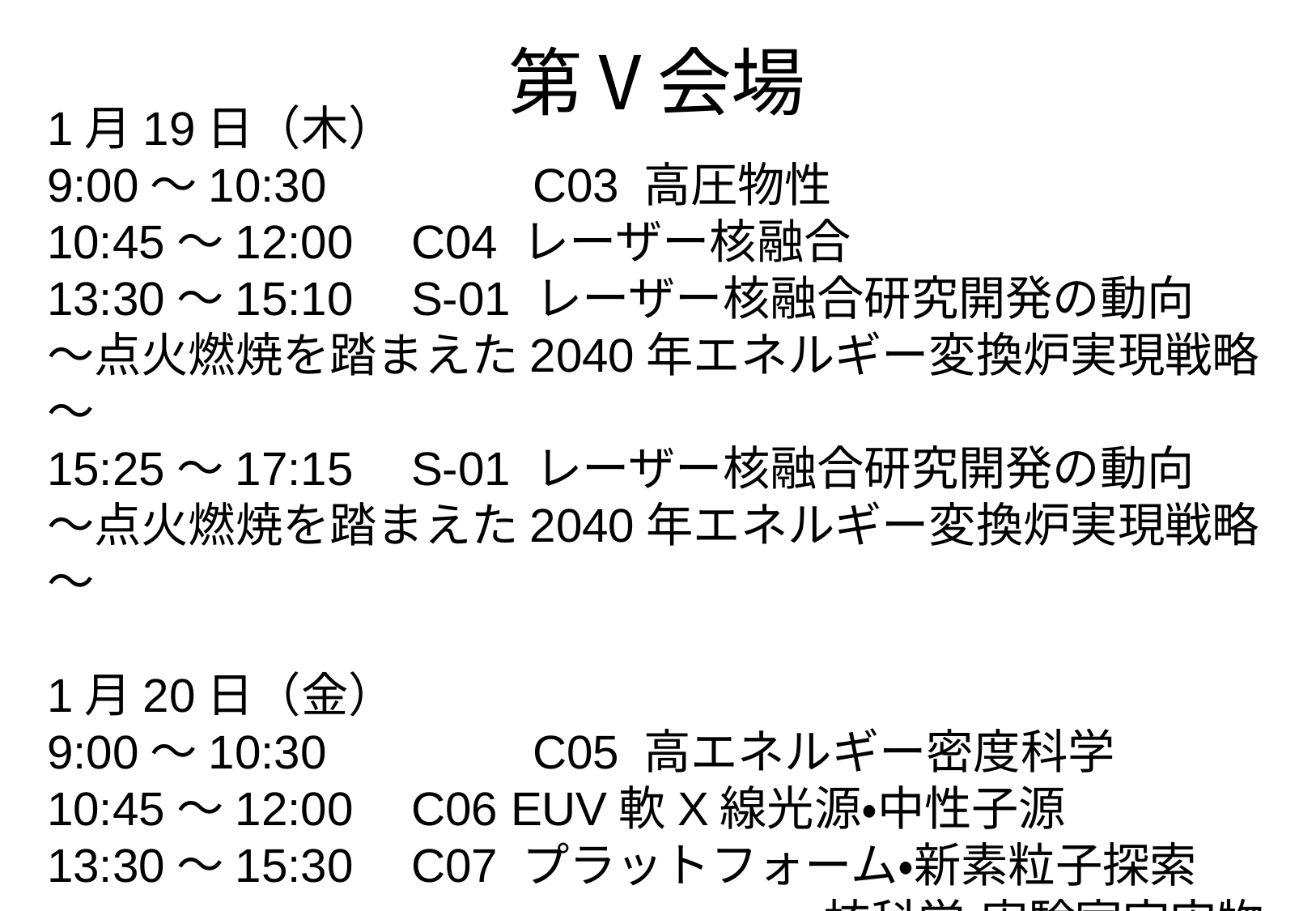

# 第Ⅴ会場
1月19日（木）
9:00～10:30		C03 高圧物性
10:45～12:00	C04 レーザー核融合
13:30～15:10	S-01 レーザー核融合研究開発の動向
～点火燃焼を踏まえた2040年エネルギー変換炉実現戦略～
15:25～17:15	S-01 レーザー核融合研究開発の動向
～点火燃焼を踏まえた2040年エネルギー変換炉実現戦略～

1月20日（金）
9:00～10:30		C05 高エネルギー密度科学
10:45～12:00	C06 EUV軟X線光源・中性子源
13:30～15:30	C07 プラットフォーム・新素粒子探索
						  ・核科学・実験室宇宙物理
15:45～17:15	C08 イオン加速